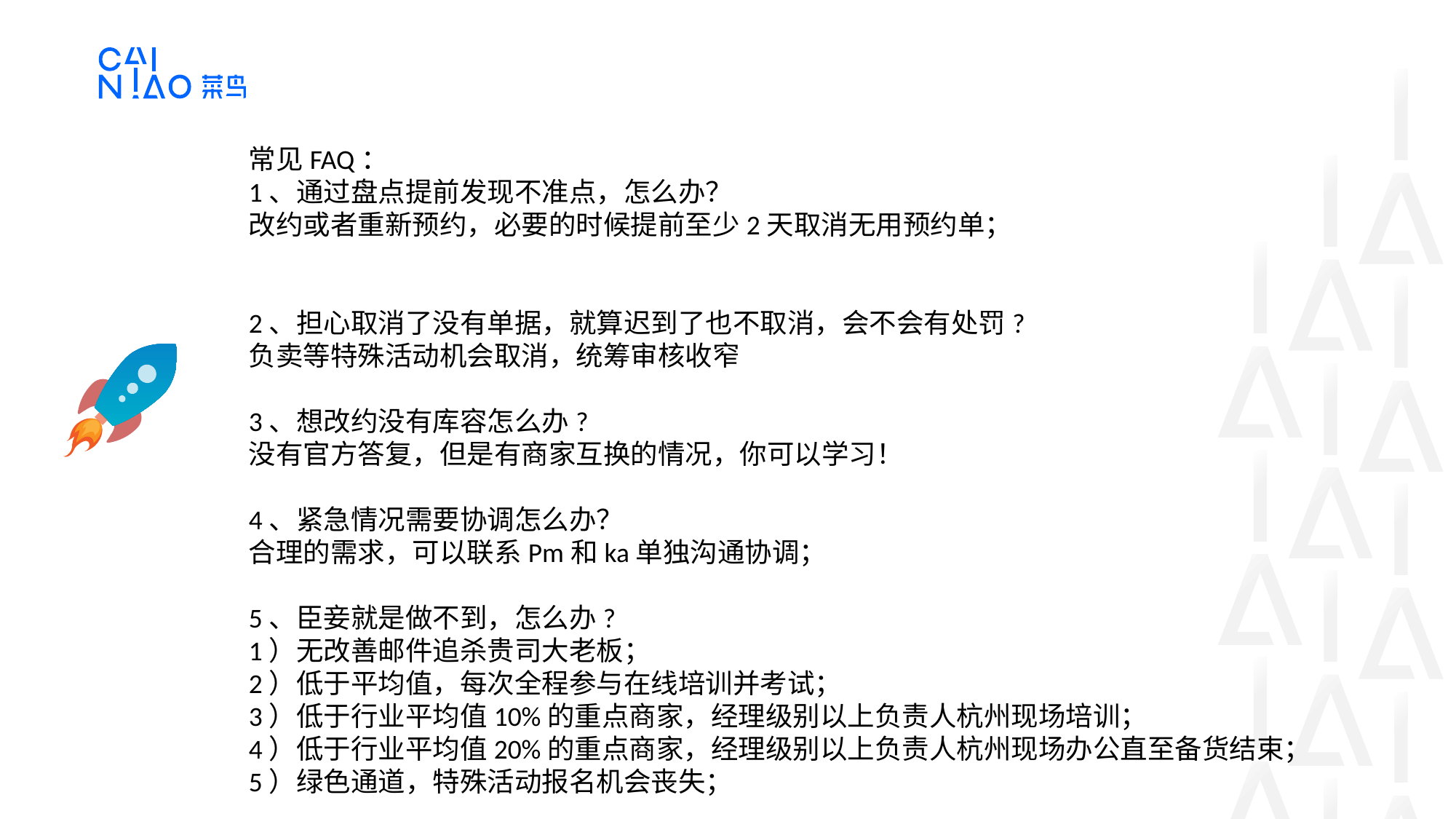

常见FAQ：
1、通过盘点提前发现不准点，怎么办？
改约或者重新预约，必要的时候提前至少2天取消无用预约单；

2、担心取消了没有单据，就算迟到了也不取消，会不会有处罚?
负卖等特殊活动机会取消，统筹审核收窄

3、想改约没有库容怎么办?
没有官方答复，但是有商家互换的情况，你可以学习！

4、紧急情况需要协调怎么办？
合理的需求，可以联系Pm和ka单独沟通协调；

5、臣妾就是做不到，怎么办?
1）无改善邮件追杀贵司大老板；
2）低于平均值，每次全程参与在线培训并考试；
3）低于行业平均值10%的重点商家，经理级别以上负责人杭州现场培训；
4）低于行业平均值20%的重点商家，经理级别以上负责人杭州现场办公直至备货结束；
5）绿色通道，特殊活动报名机会丧失；